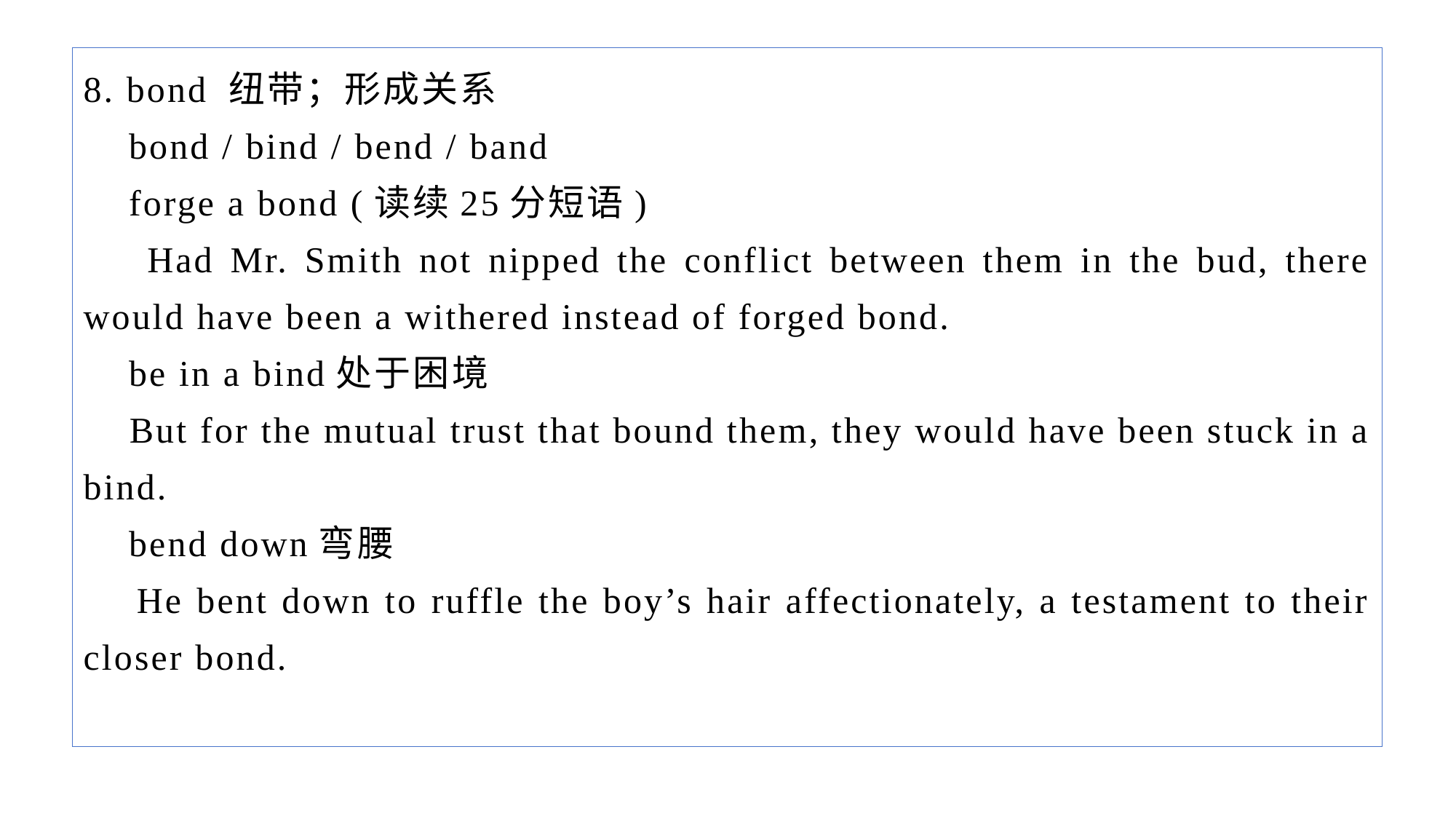

8. bond 纽带；形成关系
    bond / bind / bend / band
    forge a bond (读续25分短语)
    Had Mr. Smith not nipped the conflict between them in the bud, there would have been a withered instead of forged bond.
    be in a bind处于困境
    But for the mutual trust that bound them, they would have been stuck in a bind.
    bend down弯腰
    He bent down to ruffle the boy’s hair affectionately, a testament to their closer bond.